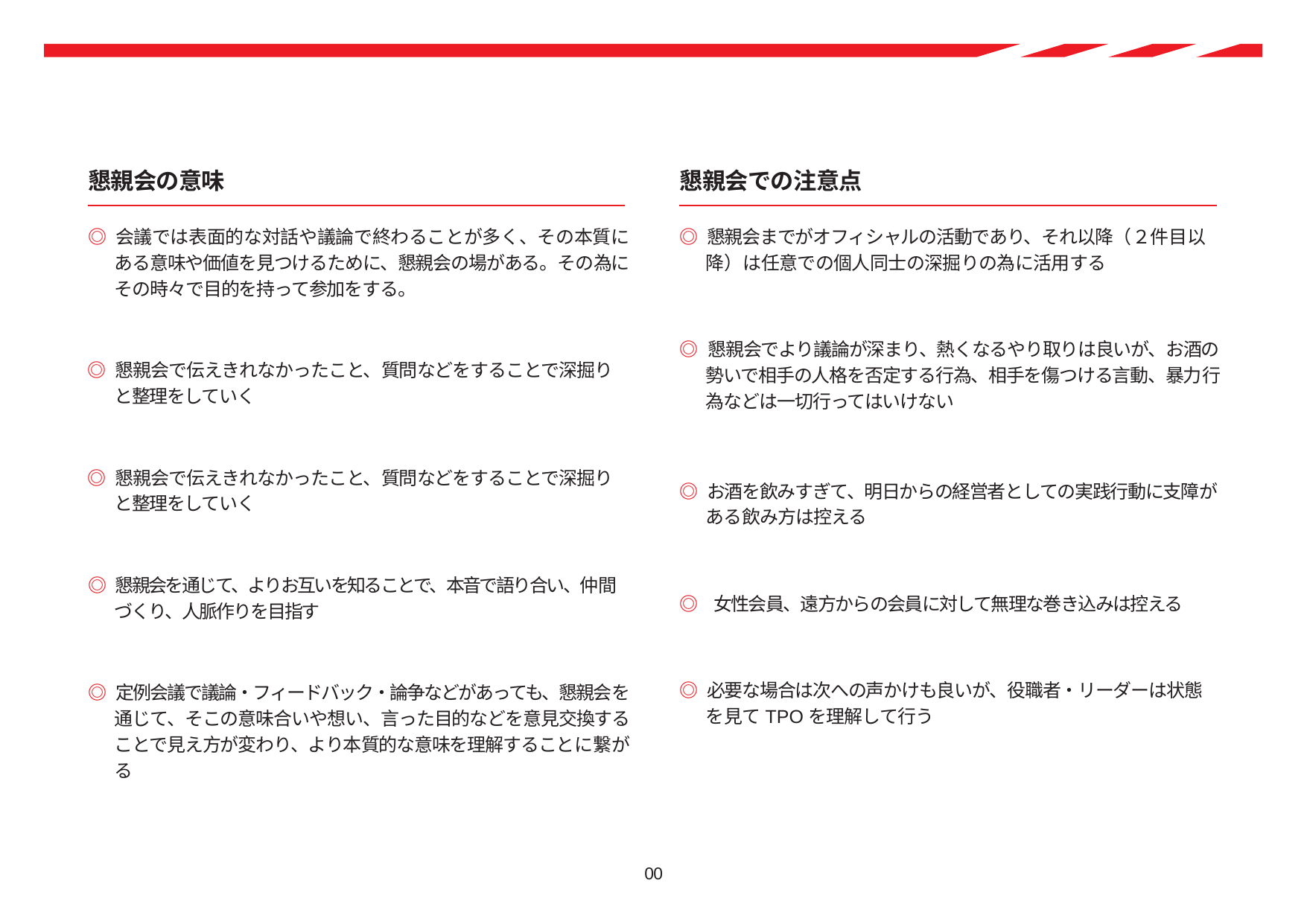

懇親会の意味
懇親会での注意点

◎ 会議では表面的な対話や議論で終わることが多く、その本質にある意味や価値を見つけるために、懇親会の場がある。その為にその時々で目的を持って参加をする。
◎ 懇親会までがオフィシャルの活動であり、それ以降（２件目以降）は任意での個人同士の深掘りの為に活用する
◎ 懇親会でより議論が深まり、熱くなるやり取りは良いが、お酒の勢いで相手の人格を否定する行為、相手を傷つける言動、暴力行為などは一切行ってはいけない
◎ 懇親会で伝えきれなかったこと、質問などをすることで深掘りと整理をしていく
◎ 懇親会で伝えきれなかったこと、質問などをすることで深掘りと整理をしていく
◎ お酒を飲みすぎて、明日からの経営者としての実践行動に支障がある飲み方は控える
◎ 懇親会を通じて、よりお互いを知ることで、本音で語り合い、仲間づくり、人脈作りを目指す
◎ 女性会員、遠方からの会員に対して無理な巻き込みは控える
◎ 必要な場合は次への声かけも良いが、役職者・リーダーは状態を見てTPOを理解して行う
◎ 定例会議で議論・フィードバック・論争などがあっても、懇親会を通じて、そこの意味合いや想い、言った目的などを意見交換することで見え方が変わり、より本質的な意味を理解することに繋がる
00